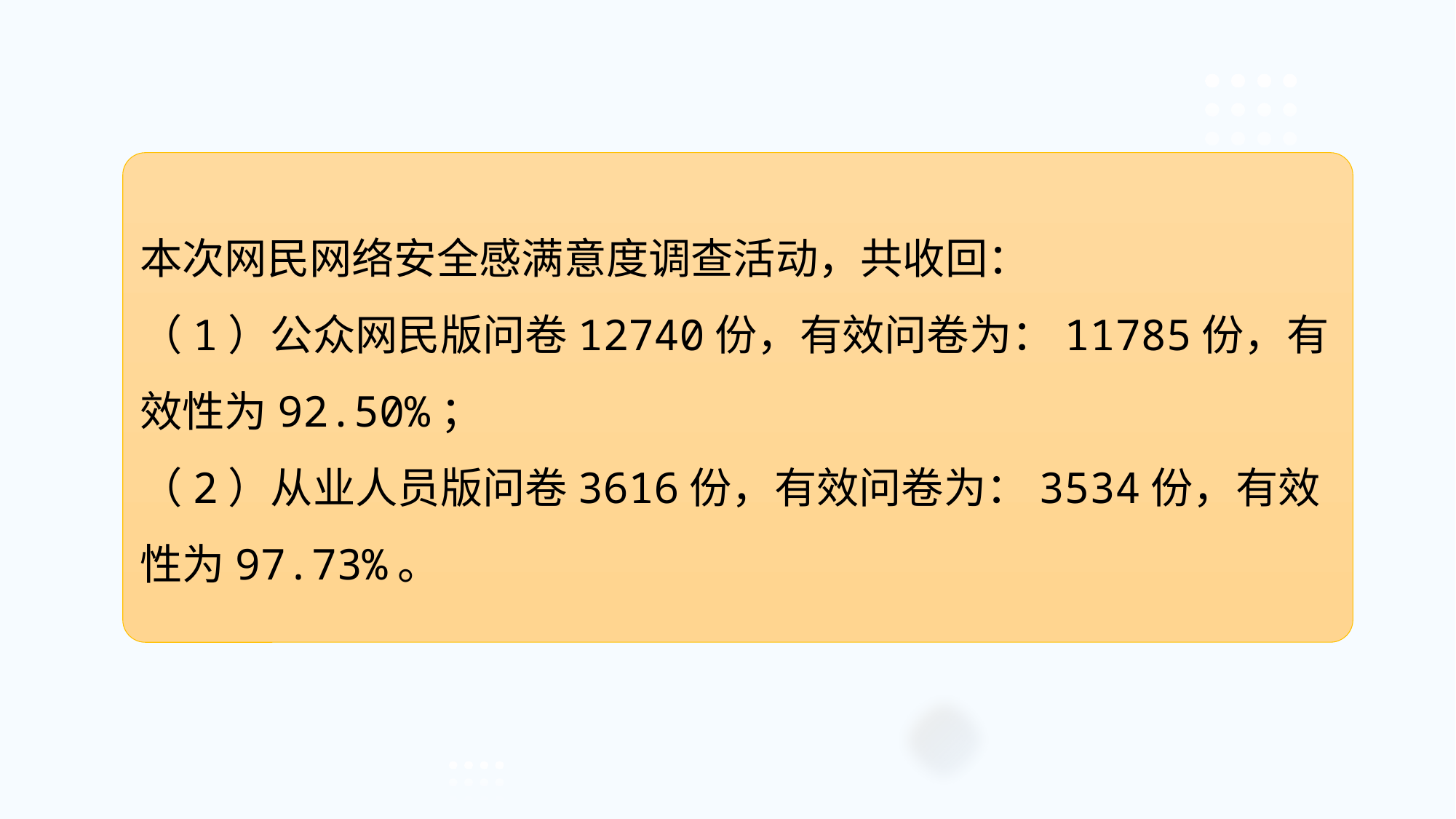

本次网民网络安全感满意度调查活动，共收回：
（1）公众网民版问卷12740份，有效问卷为：11785份，有效性为92.50%；
（2）从业人员版问卷3616份，有效问卷为：3534份，有效性为97.73%。